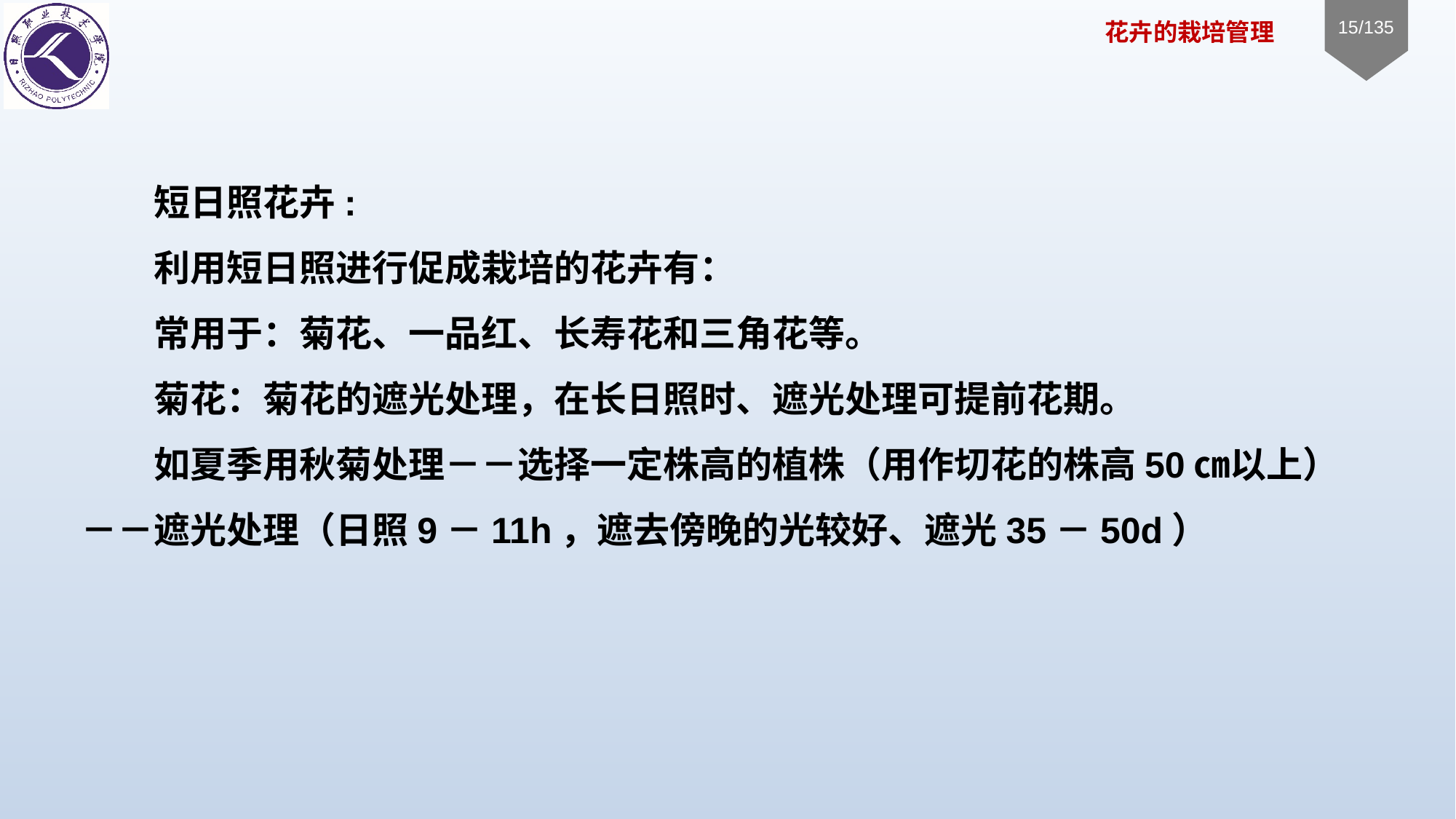

短日照花卉:
利用短日照进行促成栽培的花卉有：
常用于：菊花、一品红、长寿花和三角花等。
菊花：菊花的遮光处理，在长日照时、遮光处理可提前花期。
如夏季用秋菊处理－－选择一定株高的植株（用作切花的株高50㎝以上）－－遮光处理（日照9－11h，遮去傍晚的光较好、遮光35－50d）